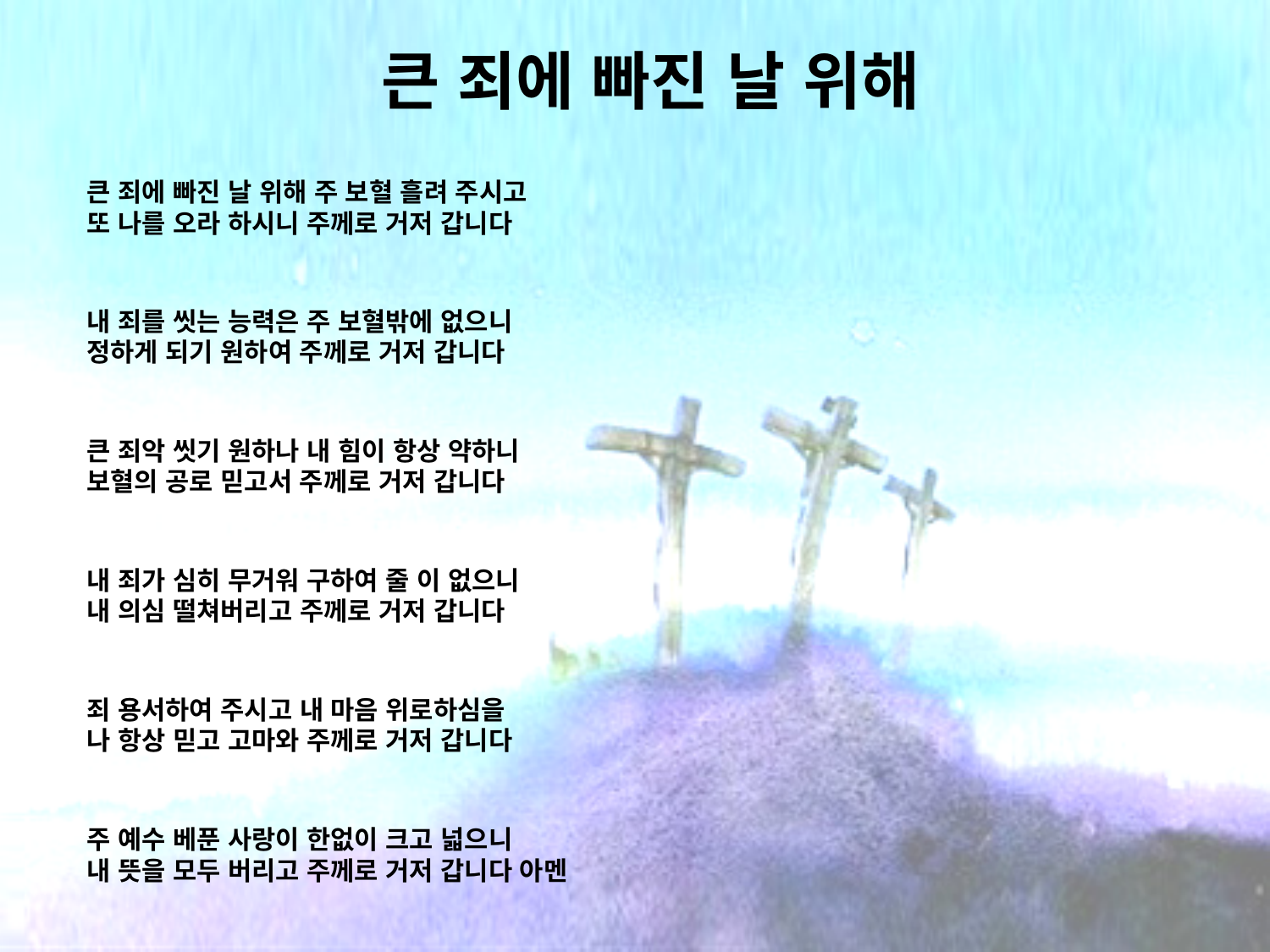

# 큰 죄에 빠진 날 위해
큰 죄에 빠진 날 위해 주 보혈 흘려 주시고
또 나를 오라 하시니 주께로 거저 갑니다
내 죄를 씻는 능력은 주 보혈밖에 없으니
정하게 되기 원하여 주께로 거저 갑니다
큰 죄악 씻기 원하나 내 힘이 항상 약하니
보혈의 공로 믿고서 주께로 거저 갑니다
내 죄가 심히 무거워 구하여 줄 이 없으니
내 의심 떨쳐버리고 주께로 거저 갑니다
죄 용서하여 주시고 내 마음 위로하심을
나 항상 믿고 고마와 주께로 거저 갑니다
주 예수 베푼 사랑이 한없이 크고 넓으니
내 뜻을 모두 버리고 주께로 거저 갑니다 아멘